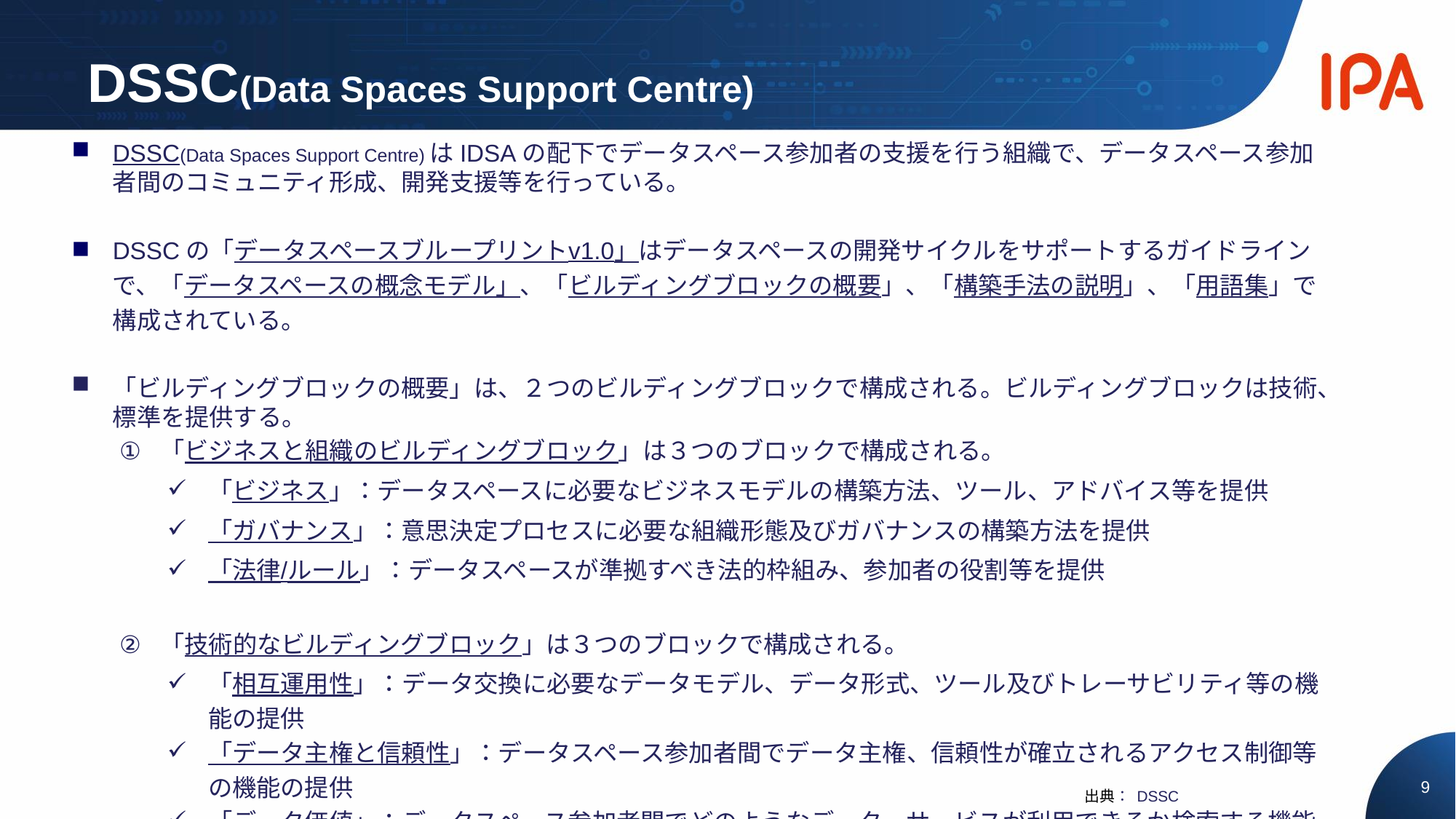

# DSSC(Data Spaces Support Centre)
DSSC(Data Spaces Support Centre)はIDSAの配下でデータスペース参加者の支援を行う組織で、データスペース参加者間のコミュニティ形成、開発支援等を行っている。

DSSCの「データスペースブループリントv1.0」はデータスペースの開発サイクルをサポートするガイドラインで、「データスペースの概念モデル」、「ビルディングブロックの概要」、「構築手法の説明」、「用語集」で構成されている。

「ビルディングブロックの概要」は、２つのビルディングブロックで構成される。ビルディングブロックは技術、標準を提供する。
「ビジネスと組織のビルディングブロック」は３つのブロックで構成される。
「ビジネス」：データスペースに必要なビジネスモデルの構築方法、ツール、アドバイス等を提供
「ガバナンス」：意思決定プロセスに必要な組織形態及びガバナンスの構築方法を提供
「法律/ルール」：データスペースが準拠すべき法的枠組み、参加者の役割等を提供

「技術的なビルディングブロック」は３つのブロックで構成される。
「相互運用性」：データ交換に必要なデータモデル、データ形式、ツール及びトレーサビリティ等の機能の提供
「データ主権と信頼性」：データスペース参加者間でデータ主権、信頼性が確立されるアクセス制御等の機能の提供
「データ価値」：データスペース参加者間でどのようなデータ、サービスが利用できるか検索する機能の提供

9
出典： DSSC